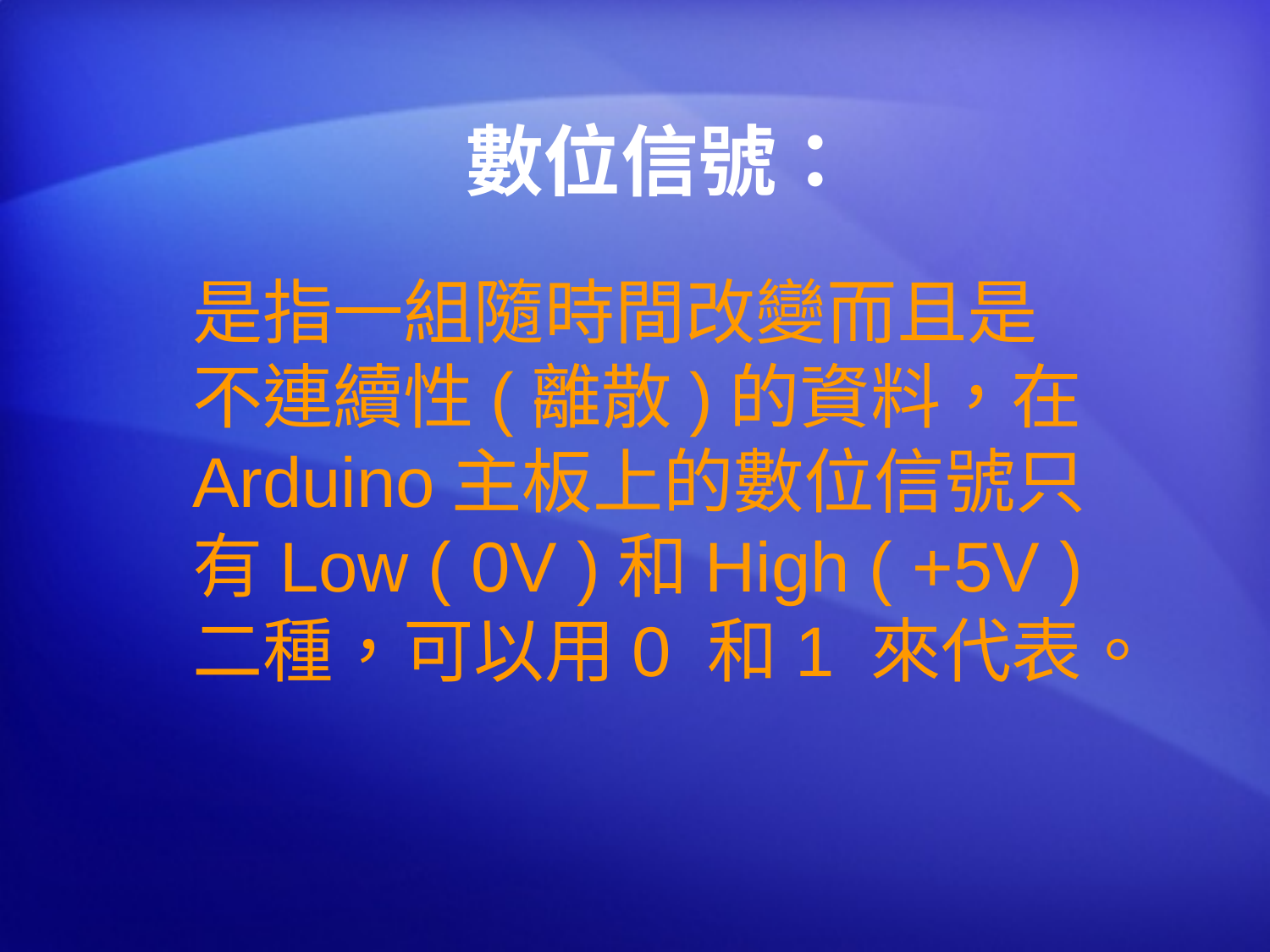

# 數位信號：
是指一組隨時間改變而且是不連續性(離散)的資料，在Arduino主板上的數位信號只有Low ( 0V )和High ( +5V )二種，可以用0 和1 來代表。